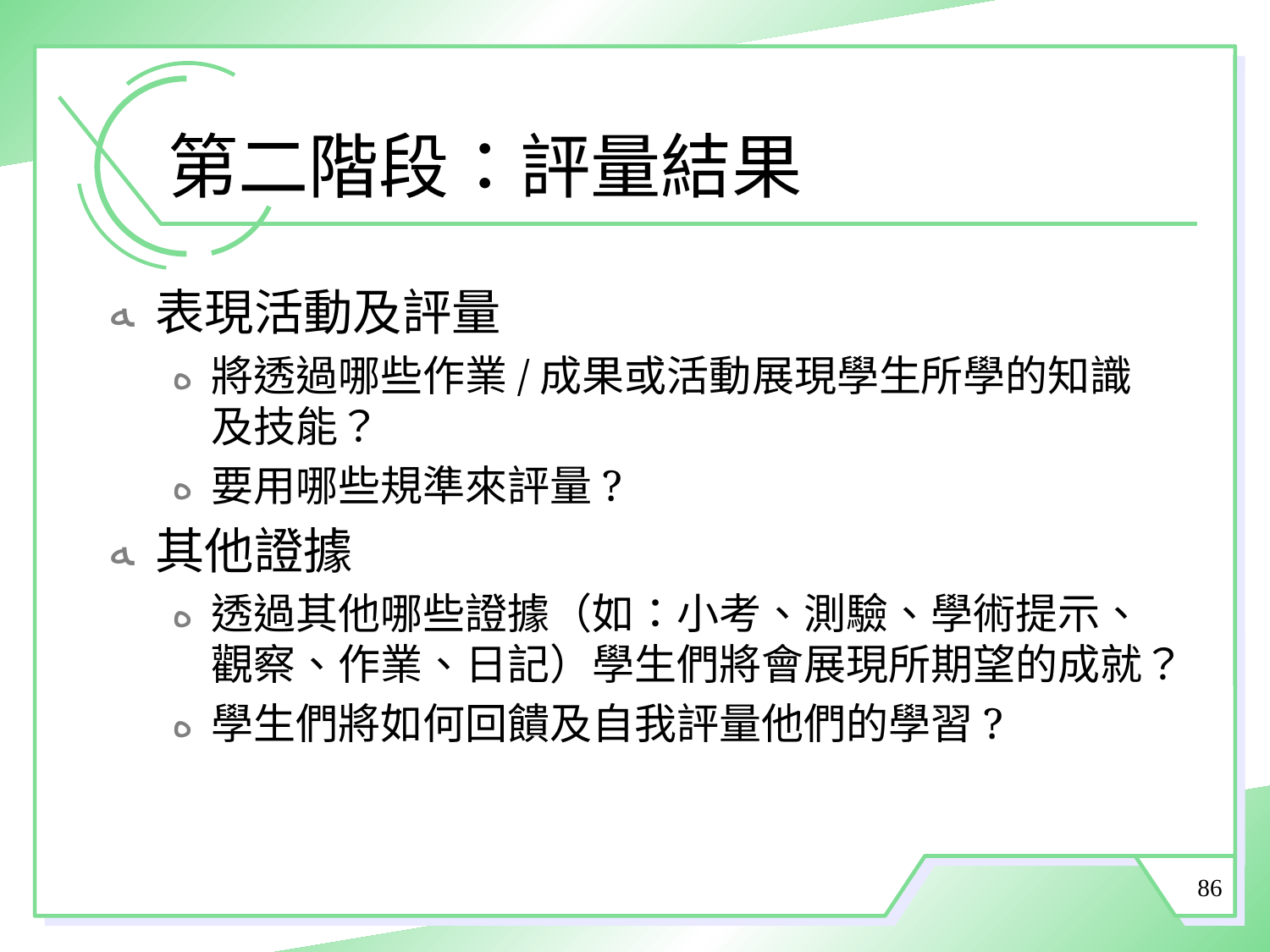

# 第二階段：評量結果
表現活動及評量
將透過哪些作業/成果或活動展現學生所學的知識及技能？
要用哪些規準來評量?
其他證據
透過其他哪些證據（如：小考、測驗、學術提示、觀察、作業、日記）學生們將會展現所期望的成就？
學生們將如何回饋及自我評量他們的學習?

86